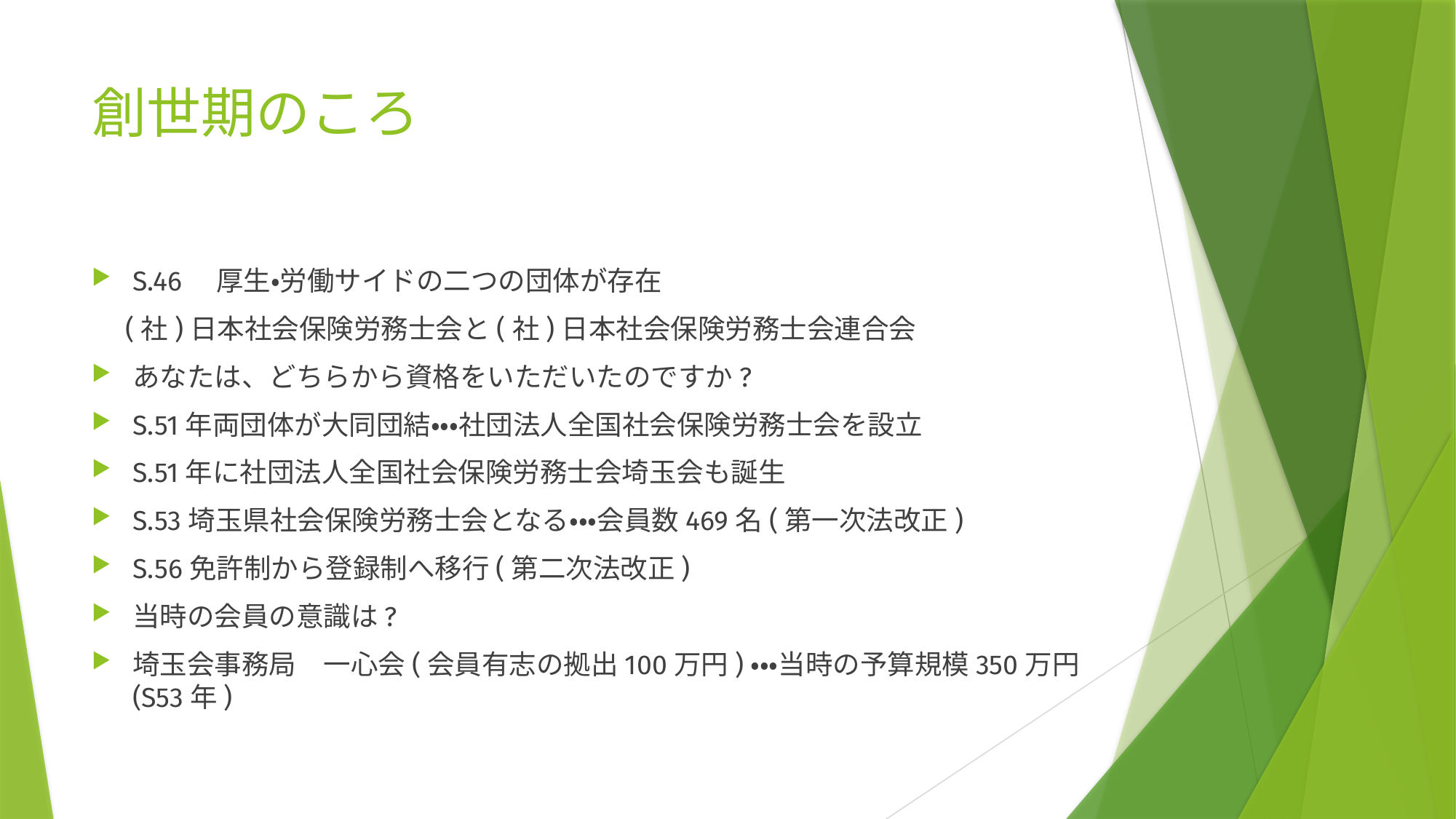

# 創世期のころ
S.46　厚生・労働サイドの二つの団体が存在
　(社)日本社会保険労務士会と(社)日本社会保険労務士会連合会
あなたは、どちらから資格をいただいたのですか?
S.51年両団体が大同団結・・・社団法人全国社会保険労務士会を設立
S.51年に社団法人全国社会保険労務士会埼玉会も誕生
S.53埼玉県社会保険労務士会となる・・・会員数469名(第一次法改正)
S.56免許制から登録制へ移行(第二次法改正)
当時の会員の意識は?
埼玉会事務局　一心会(会員有志の拠出100万円)・・・当時の予算規模350万円(S53年)